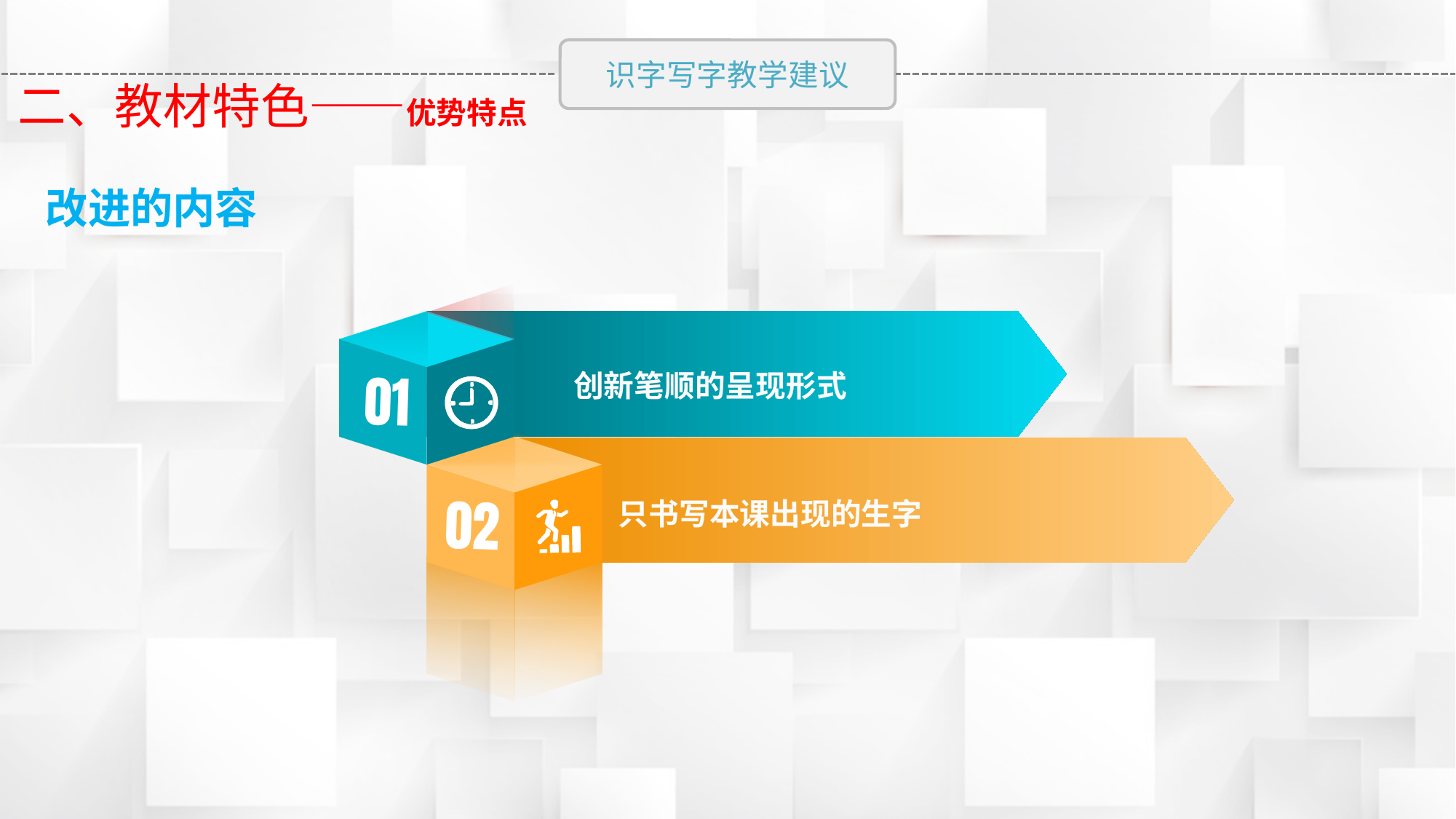

二、教材特色——优势特点
改进的内容

01

创新笔顺的呈现形式

02

只书写本课出现的生字